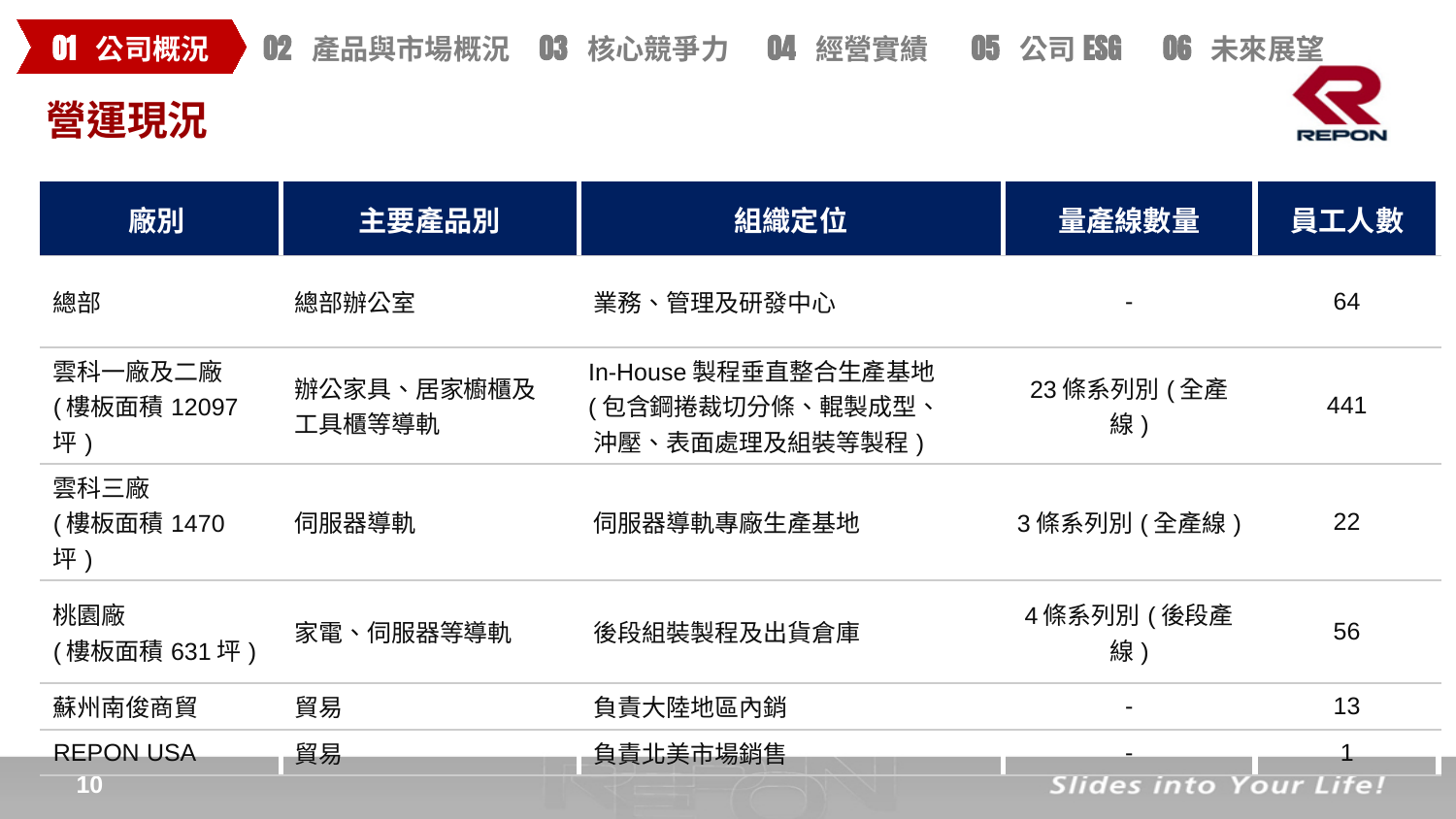

營運現況
| 廠別 | 主要產品別 | 組織定位 | 量產線數量 | 員工人數 |
| --- | --- | --- | --- | --- |
| 總部 | 總部辦公室 | 業務、管理及研發中心 | - | 64 |
| 雲科一廠及二廠 (樓板面積12097坪) | 辦公家具、居家櫥櫃及 工具櫃等導軌 | In-House製程垂直整合生產基地 (包含鋼捲裁切分條、輥製成型、 沖壓、表面處理及組裝等製程) | 23條系列別(全產線) | 441 |
| 雲科三廠 (樓板面積1470坪) | 伺服器導軌 | 伺服器導軌專廠生產基地 | 3條系列別(全產線) | 22 |
| 桃園廠 (樓板面積631坪) | 家電、伺服器等導軌 | 後段組裝製程及出貨倉庫 | 4條系列別(後段產線) | 56 |
| 蘇州南俊商貿 | 貿易 | 負責大陸地區內銷 | - | 13 |
| REPON USA | 貿易 | 負責北美市場銷售 | - | 1 |
10